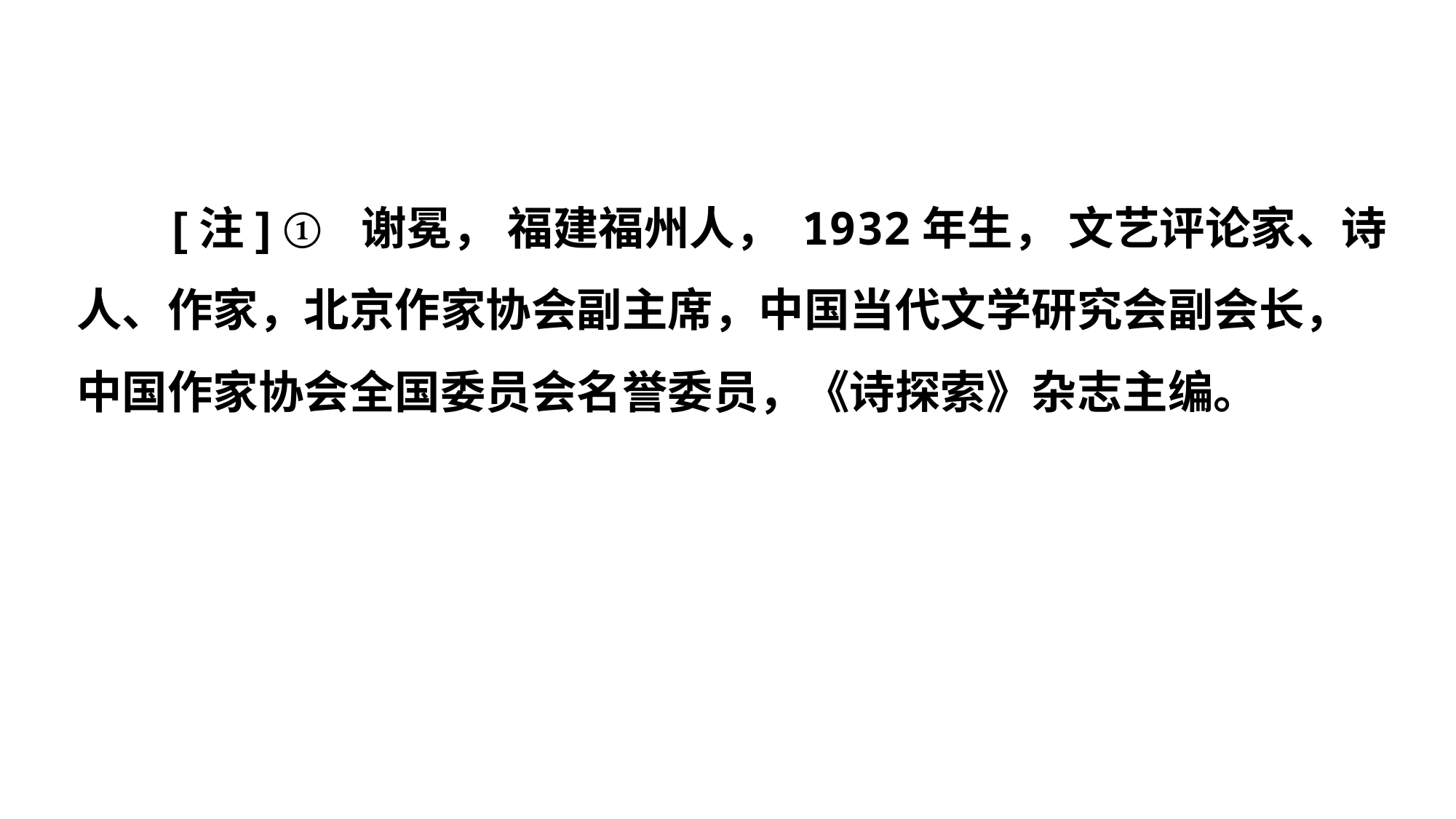

[注] ① 谢冕， 福建福州人， 1932年生， 文艺评论家、诗人、作家，北京作家协会副主席，中国当代文学研究会副会长，中国作家协会全国委员会名誉委员，《诗探索》杂志主编。